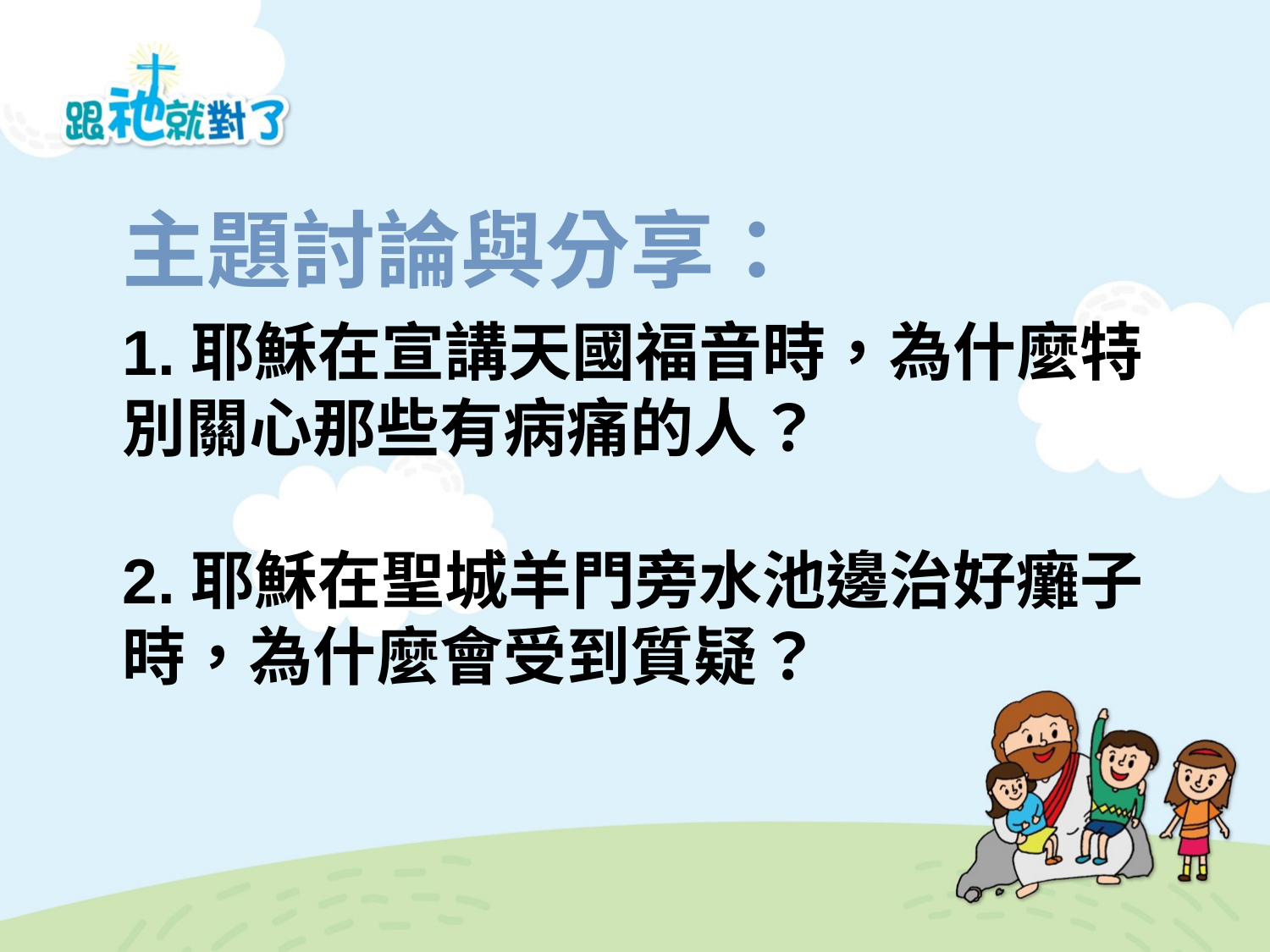

主題討論與分享：
1.耶穌在宣講天國福音時，為什麼特別關心那些有病痛的人？

2.耶穌在聖城羊門旁水池邊治好癱子時，為什麼會受到質疑？